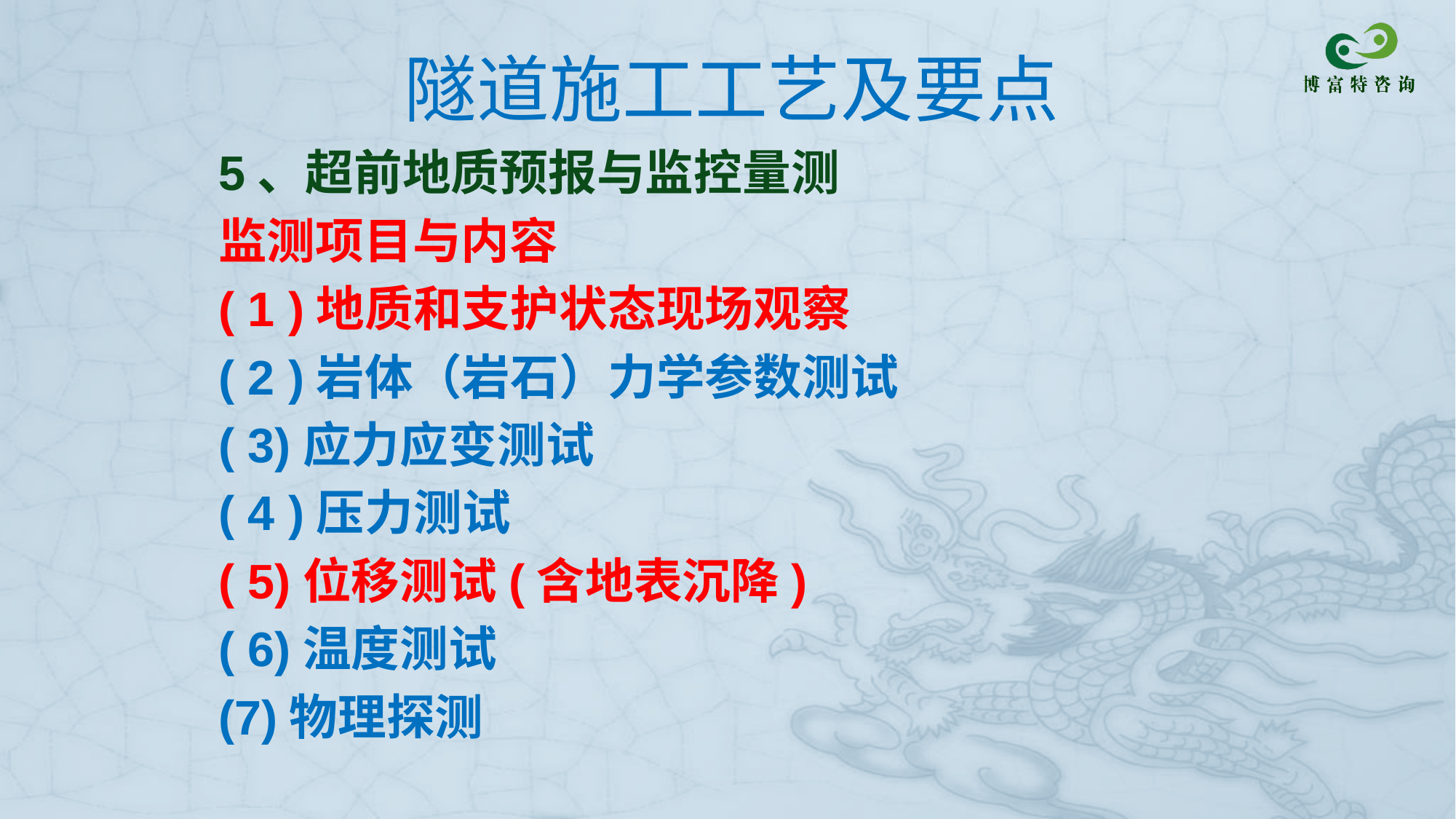

# 隧道施工工艺及要点

5、超前地质预报与监控量测
监测项目与内容
( 1 )地质和支护状态现场观察
( 2 )岩体（岩石）力学参数测试
( 3)应力应变测试
( 4 )压力测试
( 5)位移测试(含地表沉降)
( 6)温度测试
(7)物理探测